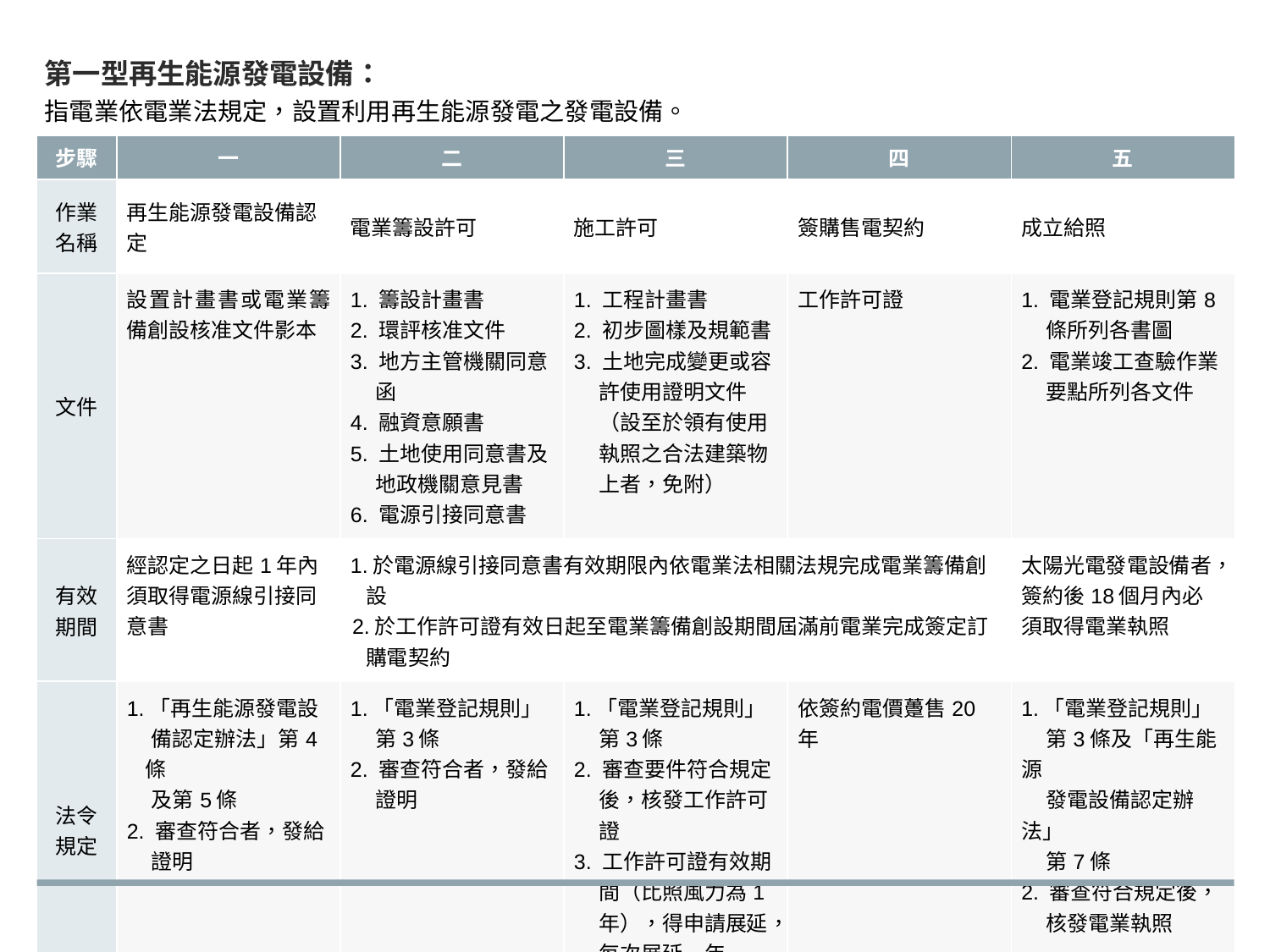

第一型再生能源發電設備：
指電業依電業法規定，設置利用再生能源發電之發電設備。
| 步驟 | 一 | 二 | 三 | 四 | 五 |
| --- | --- | --- | --- | --- | --- |
| 作業名稱 | 再生能源發電設備認定 | 電業籌設許可 | 施工許可 | 簽購售電契約 | 成立給照 |
| 文件 | 設置計畫書或電業籌備創設核准文件影本 | 1. 籌設計畫書 2. 環評核准文件 3. 地方主管機關同意 函 4. 融資意願書 5. 土地使用同意書及 地政機關意見書 6. 電源引接同意書 | 1. 工程計畫書 2. 初步圖樣及規範書 3. 土地完成變更或容 許使用證明文件 （設至於領有使用 執照之合法建築物 上者，免附） | 工作許可證 | 1. 電業登記規則第8 條所列各書圖 2. 電業竣工查驗作業 要點所列各文件 |
| 有效期間 | 經認定之日起1年內須取得電源線引接同意書 | 1.於電源線引接同意書有效期限內依電業法相關法規完成電業籌備創設 2.於工作許可證有效日起至電業籌備創設期間屆滿前電業完成簽定訂購電契約 |  |  | 太陽光電發電設備者，簽約後18個月內必須取得電業執照 |
| 法令規定 | 1.「再生能源發電設 備認定辦法」第4條 及第5條 2. 審查符合者，發給 證明 | 1.「電業登記規則」 第3條 2. 審查符合者，發給 證明 | 1.「電業登記規則」 第3條 2. 審查要件符合規定 後，核發工作許可 證 3. 工作許可證有效期 間（比照風力為1 年），得申請展延， 每次展延一年 | 依簽約電價躉售20年 | 1.「電業登記規則」 第3條及「再生能源 發電設備認定辦法」 第7條 2. 審查符合規定後， 核發電業執照 |